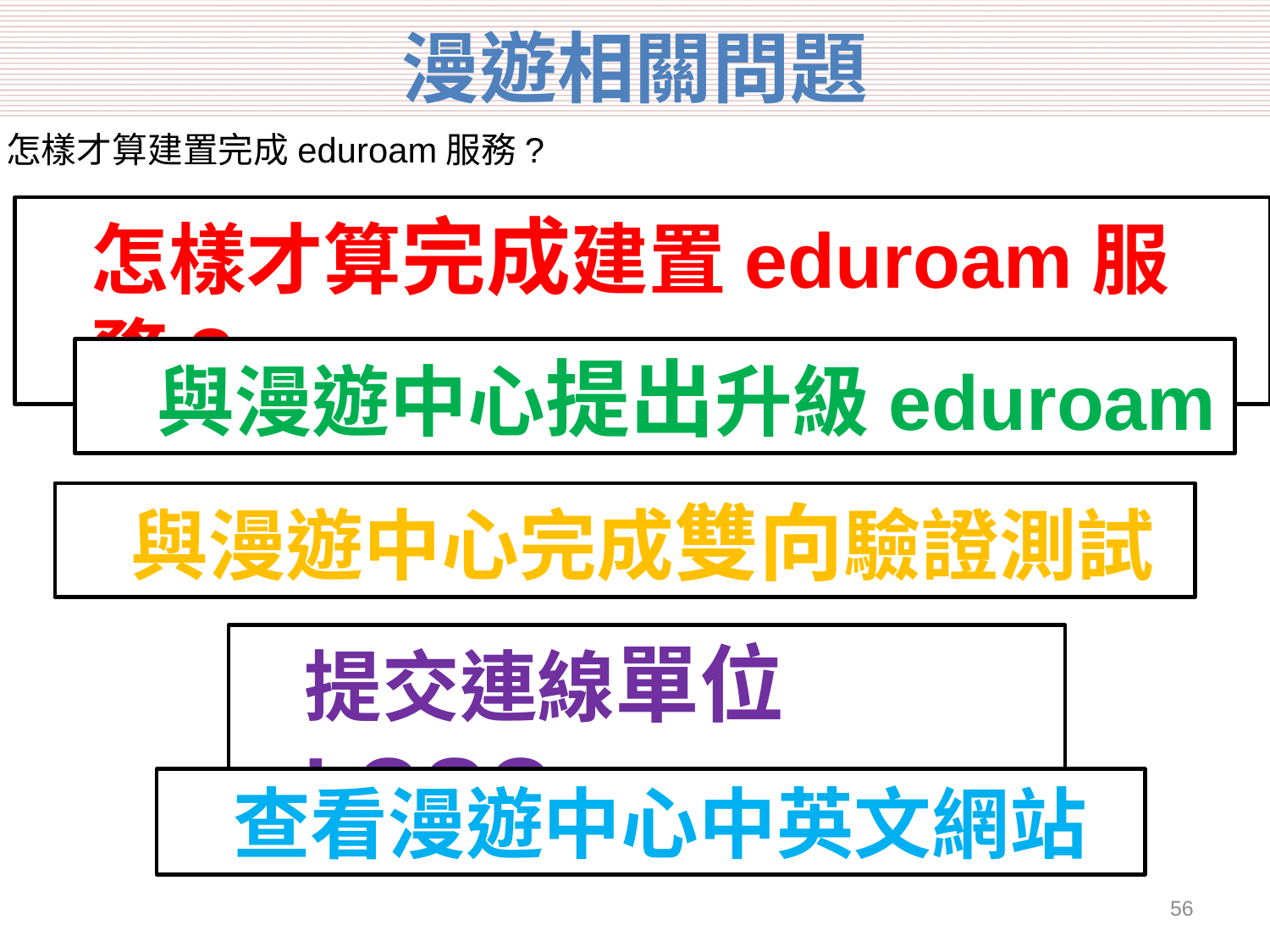

# 漫遊相關問題
怎樣才算建置完成eduroam服務?
怎樣才算完成建置eduroam服務?
與漫遊中心提出升級eduroam
與漫遊中心完成雙向驗證測試
提交連線單位LOGO
查看漫遊中心中英文網站
56